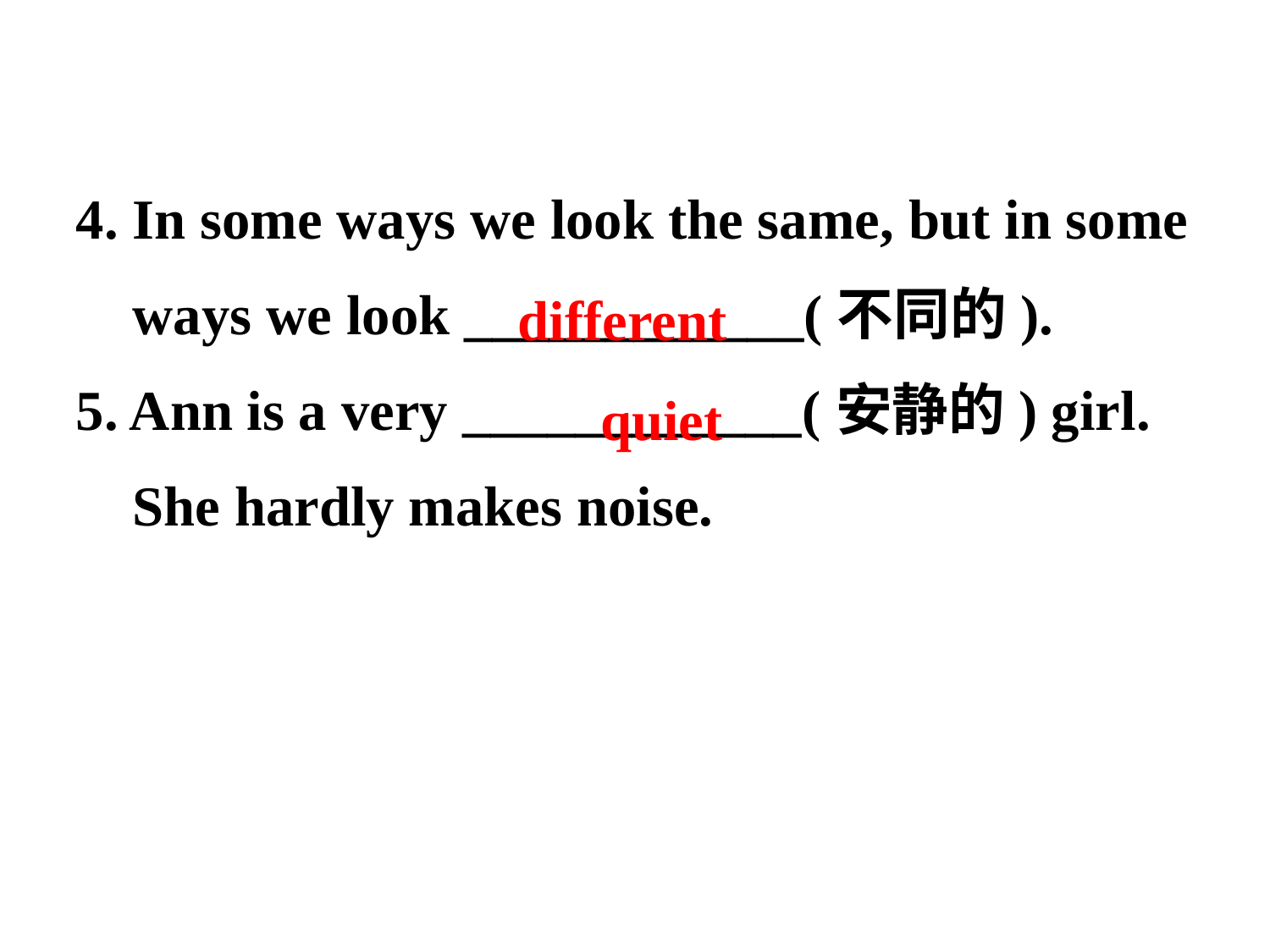

4. In some ways we look the same, but in some
    ways we look ____________(不同的).
5. Ann is a very ____________(安静的) girl.
    She hardly makes noise.

different
quiet